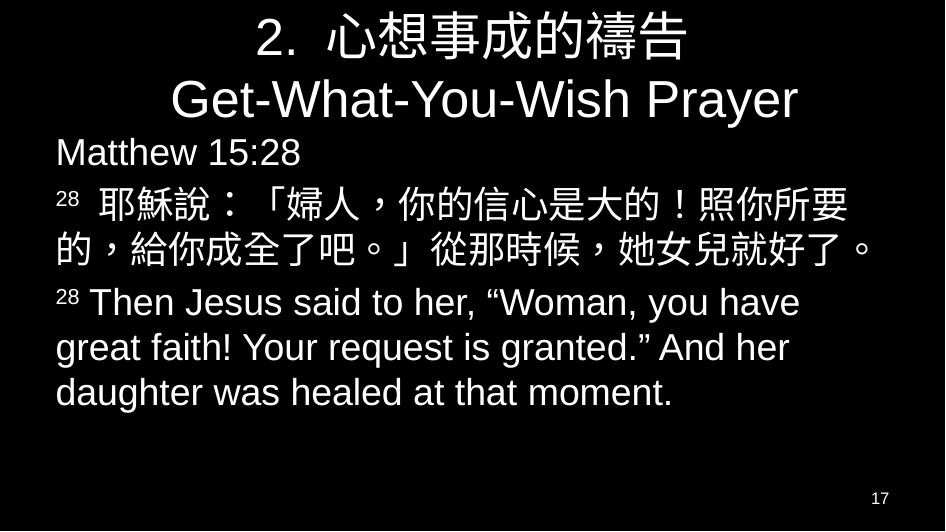

# 2. 心想事成的禱告 Get-What-You-Wish Prayer
Matthew 15:28
28 耶穌說：「婦人，你的信心是大的！照你所要的，給你成全了吧。」從那時候，她女兒就好了。
28 Then Jesus said to her, “Woman, you have great faith! Your request is granted.” And her daughter was healed at that moment.
17